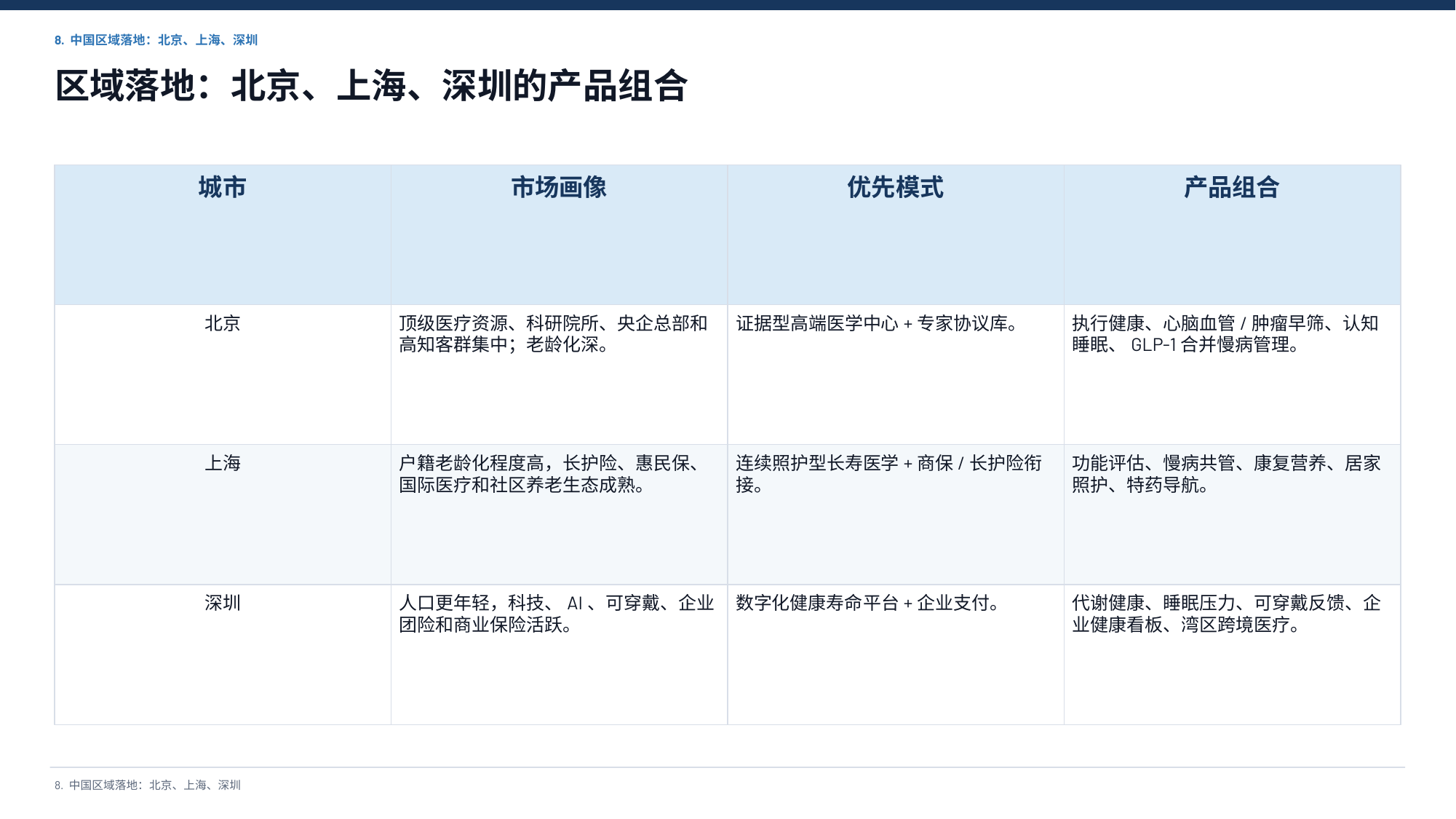

8. 中国区域落地：北京、上海、深圳
区域落地：北京、上海、深圳的产品组合

城市
市场画像
优先模式
产品组合

北京
顶级医疗资源、科研院所、央企总部和高知客群集中；老龄化深。
证据型高端医学中心+专家协议库。
执行健康、心脑血管/肿瘤早筛、认知睡眠、GLP-1合并慢病管理。

上海
户籍老龄化程度高，长护险、惠民保、国际医疗和社区养老生态成熟。
连续照护型长寿医学+商保/长护险衔接。
功能评估、慢病共管、康复营养、居家照护、特药导航。

深圳
人口更年轻，科技、AI、可穿戴、企业团险和商业保险活跃。
数字化健康寿命平台+企业支付。
代谢健康、睡眠压力、可穿戴反馈、企业健康看板、湾区跨境医疗。

8. 中国区域落地：北京、上海、深圳